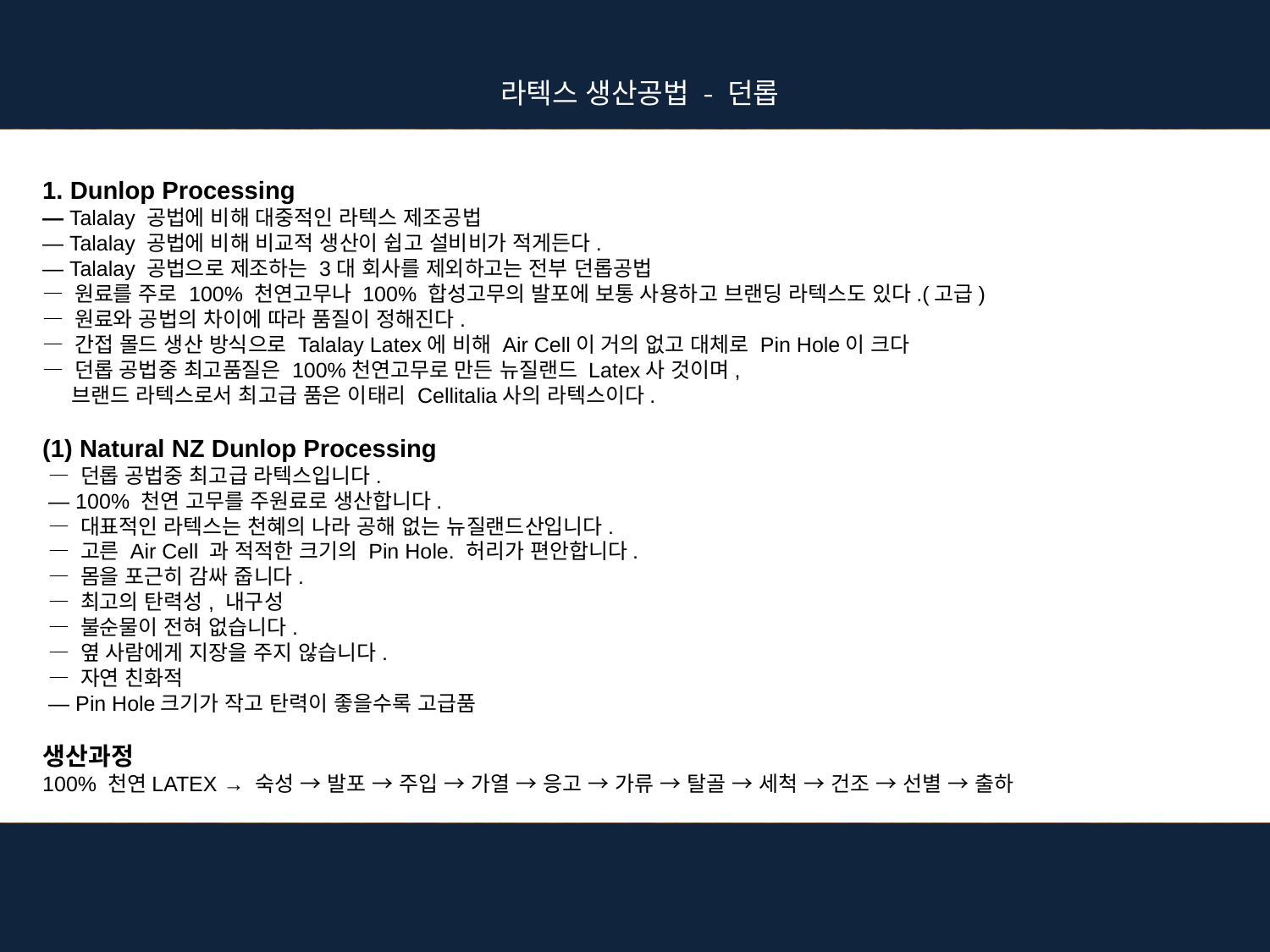

라텍스 생산공법 - 던롭
1. Dunlop Processing
― Talalay 공법에 비해 대중적인 라텍스 제조공법
― Talalay 공법에 비해 비교적 생산이 쉽고 설비비가 적게든다.
― Talalay 공법으로 제조하는 3대 회사를 제외하고는 전부 던롭공법
― 원료를 주로 100% 천연고무나 100% 합성고무의 발포에 보통 사용하고 브랜딩 라텍스도 있다.(고급)
― 원료와 공법의 차이에 따라 품질이 정해진다.
― 간접 몰드 생산 방식으로 Talalay Latex에 비해 Air Cell이 거의 없고 대체로 Pin Hole이 크다
― 던롭 공법중 최고품질은 100%천연고무로 만든 뉴질랜드 Latex사 것이며,
    브랜드 라텍스로서 최고급 품은 이태리 Cellitalia사의 라텍스이다.

(1) Natural NZ Dunlop Processing
 ― 던롭 공법중 최고급 라텍스입니다.
 ― 100% 천연 고무를 주원료로 생산합니다.
 ― 대표적인 라텍스는 천혜의 나라 공해 없는 뉴질랜드산입니다.
 ― 고른 Air Cell 과 적적한 크기의 Pin Hole. 허리가 편안합니다.
 ― 몸을 포근히 감싸 줍니다.
 ― 최고의 탄력성, 내구성
 ― 불순물이 전혀 없습니다.
 ― 옆 사람에게 지장을 주지 않습니다.
 ― 자연 친화적
 ― Pin Hole크기가 작고 탄력이 좋을수록 고급품

생산과정
100% 천연LATEX → 숙성 → 발포 → 주입 → 가열 → 응고 → 가류 → 탈골 → 세척 → 건조 → 선별 → 출하